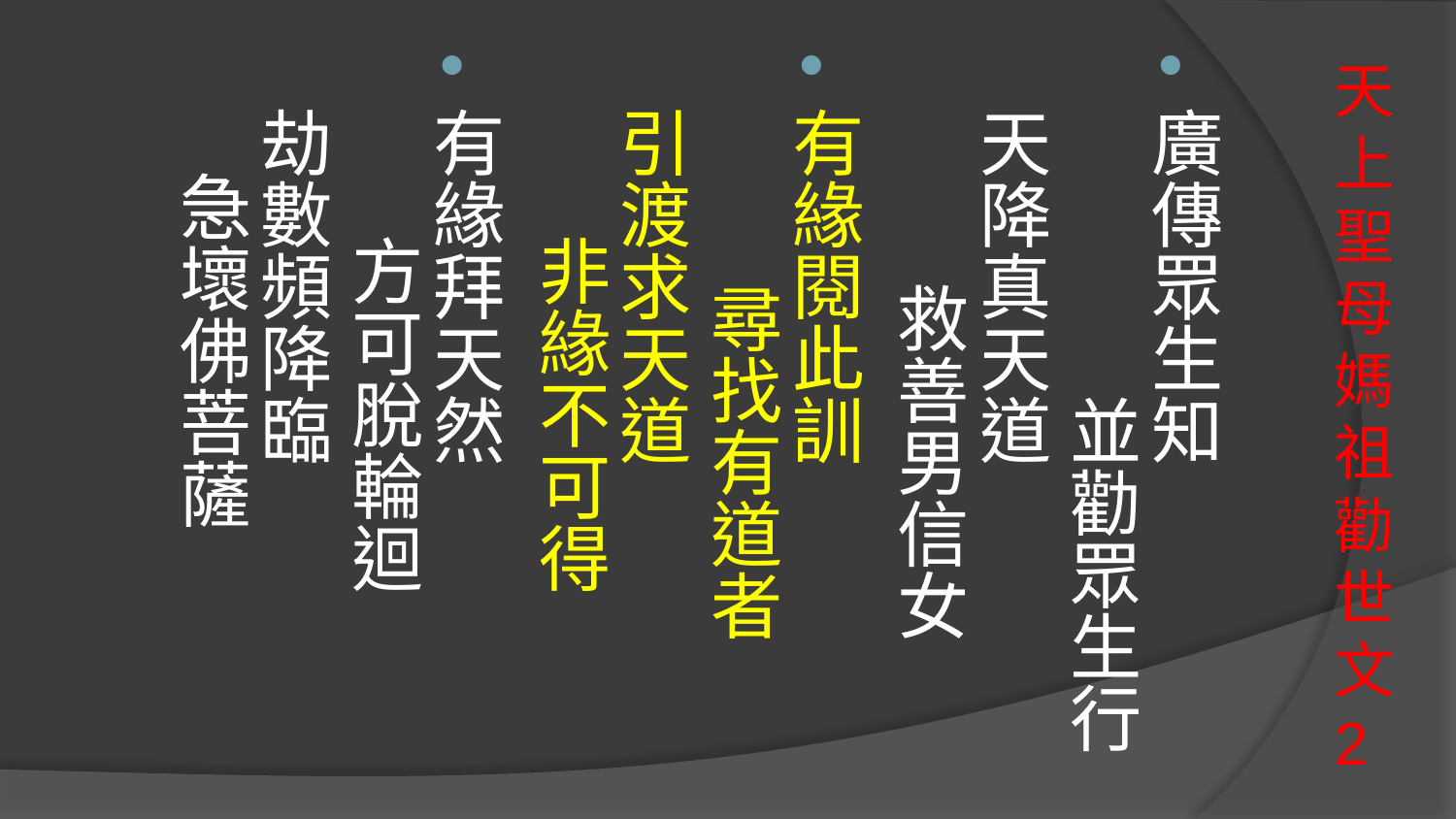

廣傳眾生知                                      並勸眾生行
天降真天道                               救善男信女
有緣閱此訓                               尋找有道者
引渡求天道                            非緣不可得
有緣拜天然                            方可脫輪迴
劫數頻降臨                        急壞佛菩薩
# 天上聖母媽祖勸世文2